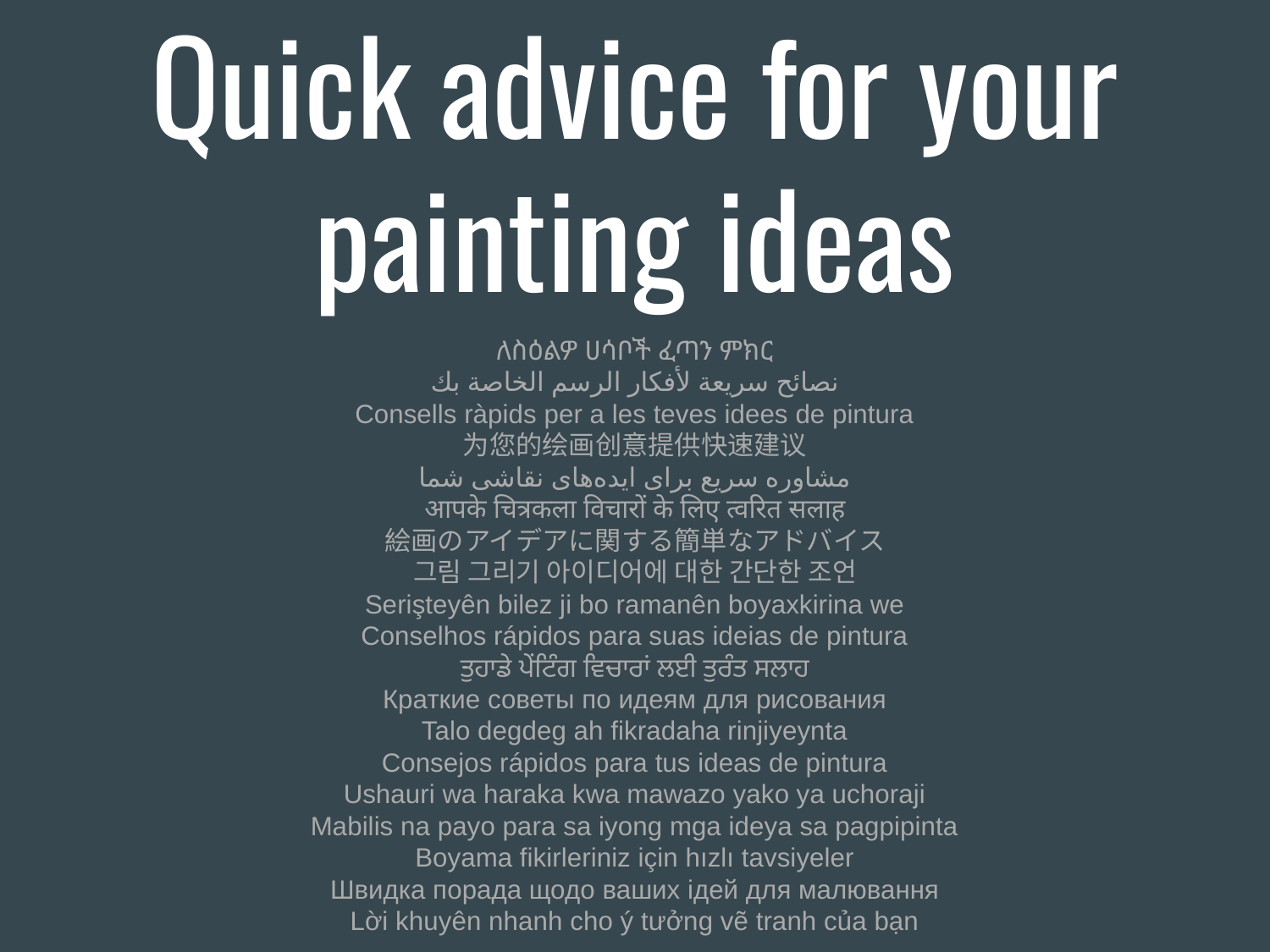

Quick advice for your painting ideas
ለስዕልዎ ሀሳቦች ፈጣን ምክር
نصائح سريعة لأفكار الرسم الخاصة بك
Consells ràpids per a les teves idees de pintura
为您的绘画创意提供快速建议
مشاوره سریع برای ایده‌های نقاشی شما
आपके चित्रकला विचारों के लिए त्वरित सलाह
絵画のアイデアに関する簡単なアドバイス
그림 그리기 아이디어에 대한 간단한 조언
Serişteyên bilez ji bo ramanên boyaxkirina we
Conselhos rápidos para suas ideias de pintura
ਤੁਹਾਡੇ ਪੇਂਟਿੰਗ ਵਿਚਾਰਾਂ ਲਈ ਤੁਰੰਤ ਸਲਾਹ
Краткие советы по идеям для рисования
Talo degdeg ah fikradaha rinjiyeynta
Consejos rápidos para tus ideas de pintura
Ushauri wa haraka kwa mawazo yako ya uchoraji
Mabilis na payo para sa iyong mga ideya sa pagpipinta
Boyama fikirleriniz için hızlı tavsiyeler
Швидка порада щодо ваших ідей для малювання
Lời khuyên nhanh cho ý tưởng vẽ tranh của bạn